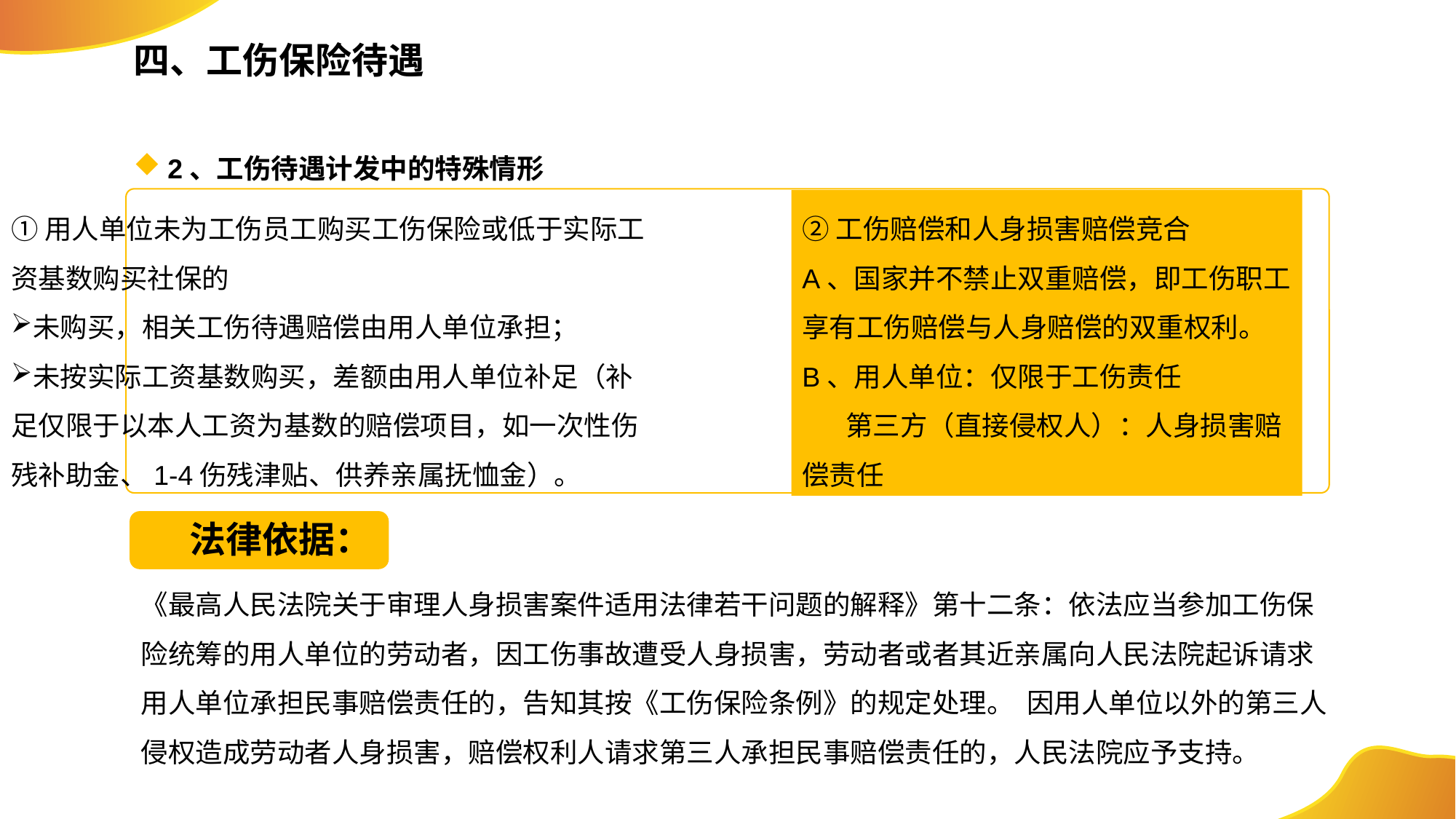

四、工伤保险待遇
2、工伤待遇计发中的特殊情形

②工伤赔偿和人身损害赔偿竞合
A、国家并不禁止双重赔偿，即工伤职工享有工伤赔偿与人身赔偿的双重权利。
B、用人单位：仅限于工伤责任
      第三方（直接侵权人）：人身损害赔偿责任
①用人单位未为工伤员工购买工伤保险或低于实际工资基数购买社保的
未购买，相关工伤待遇赔偿由用人单位承担；
未按实际工资基数购买，差额由用人单位补足（补足仅限于以本人工资为基数的赔偿项目，如一次性伤残补助金、1-4伤残津贴、供养亲属抚恤金）。
法律依据：

《最高人民法院关于审理人身损害案件适用法律若干问题的解释》第十二条：依法应当参加工伤保险统筹的用人单位的劳动者，因工伤事故遭受人身损害，劳动者或者其近亲属向人民法院起诉请求用人单位承担民事赔偿责任的，告知其按《工伤保险条例》的规定处理。  因用人单位以外的第三人侵权造成劳动者人身损害，赔偿权利人请求第三人承担民事赔偿责任的，人民法院应予支持。